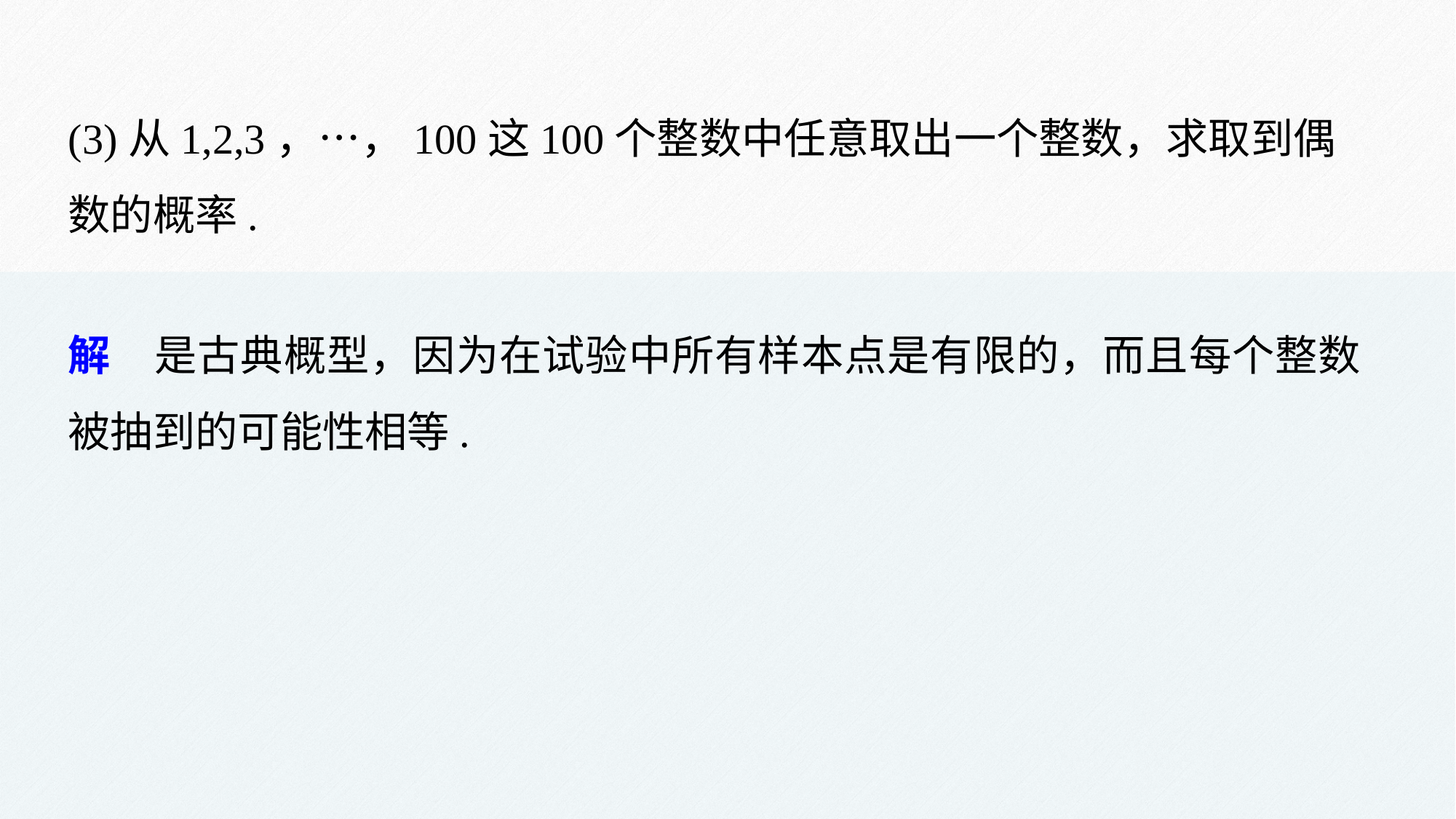

(3)从1,2,3，…，100这100个整数中任意取出一个整数，求取到偶数的概率.
解　是古典概型，因为在试验中所有样本点是有限的，而且每个整数被抽到的可能性相等.